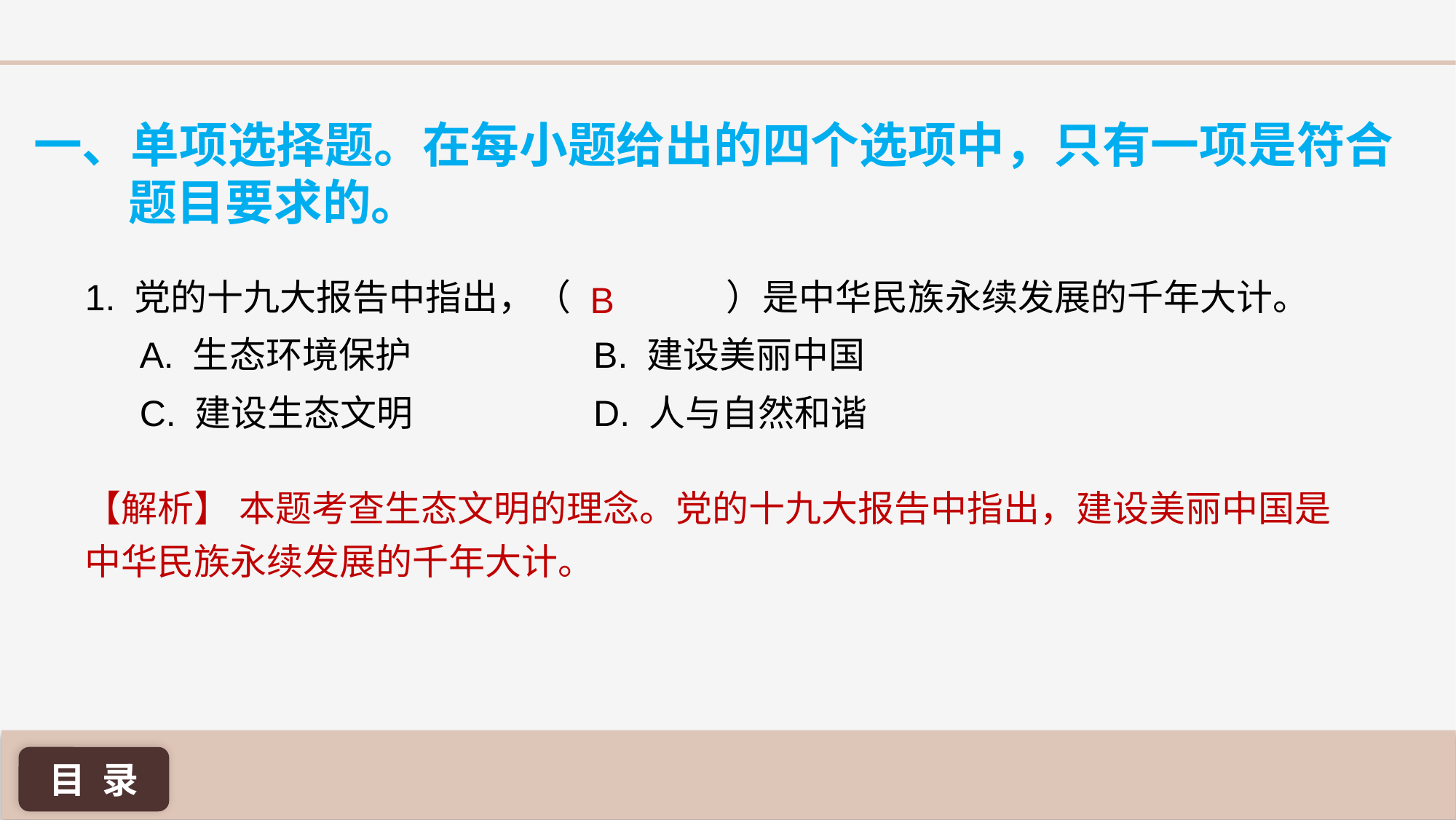

一、单项选择题。在每小题给出的四个选项中，只有一项是符合题目要求的。
1. 党的十九大报告中指出，（ 	     ）是中华民族永续发展的千年大计。
A. 生态环境保护 		 B. 建设美丽中国
C. 建设生态文明	 	 D. 人与自然和谐
B
【解析】 本题考查生态文明的理念。党的十九大报告中指出，建设美丽中国是中华民族永续发展的千年大计。